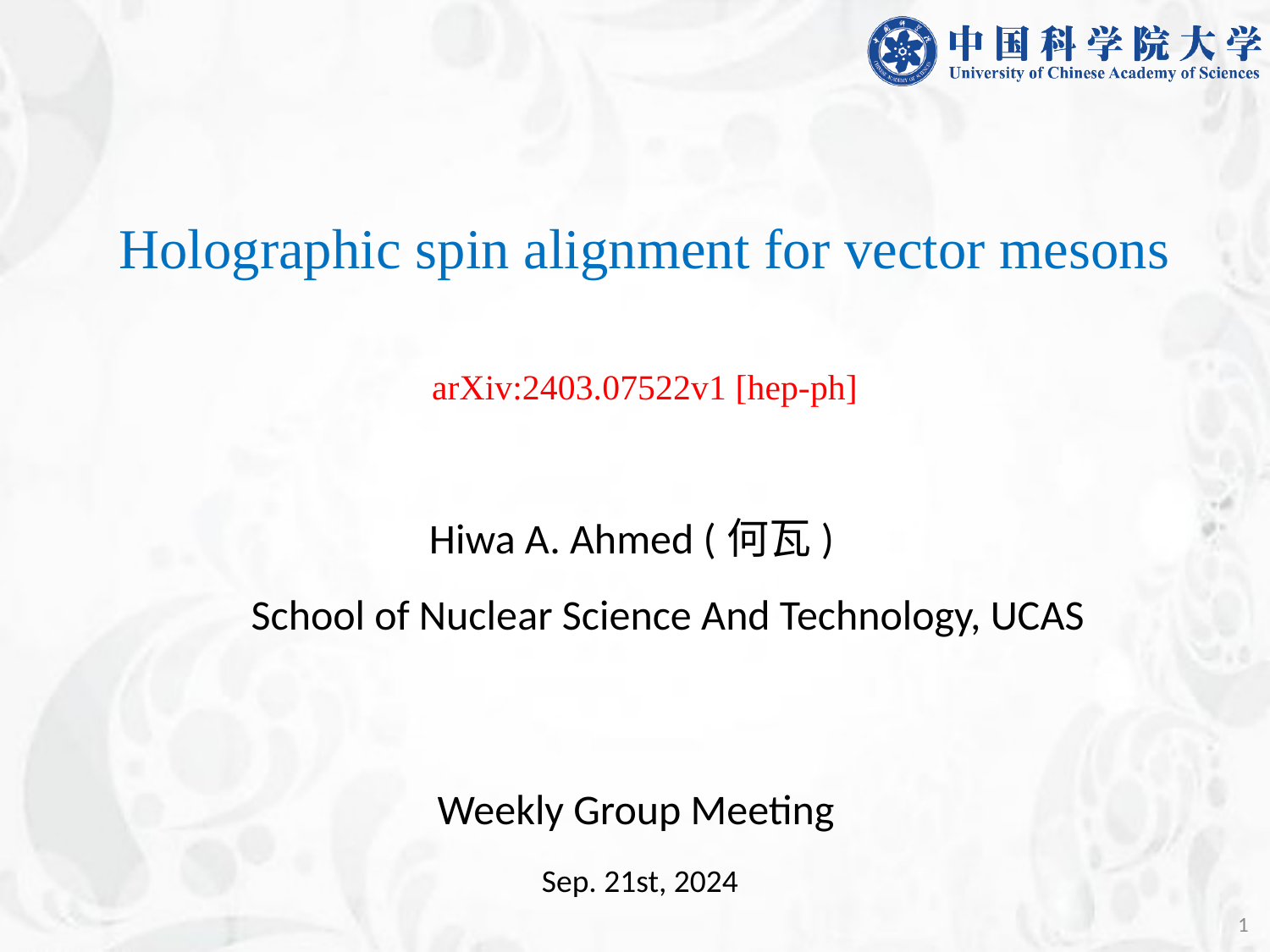

Holographic spin alignment for vector mesons

arXiv:2403.07522v1 [hep-ph]
Hiwa A. Ahmed (何瓦)
School of Nuclear Science And Technology, UCAS

Weekly Group Meeting
Sep. 21st, 2024
1